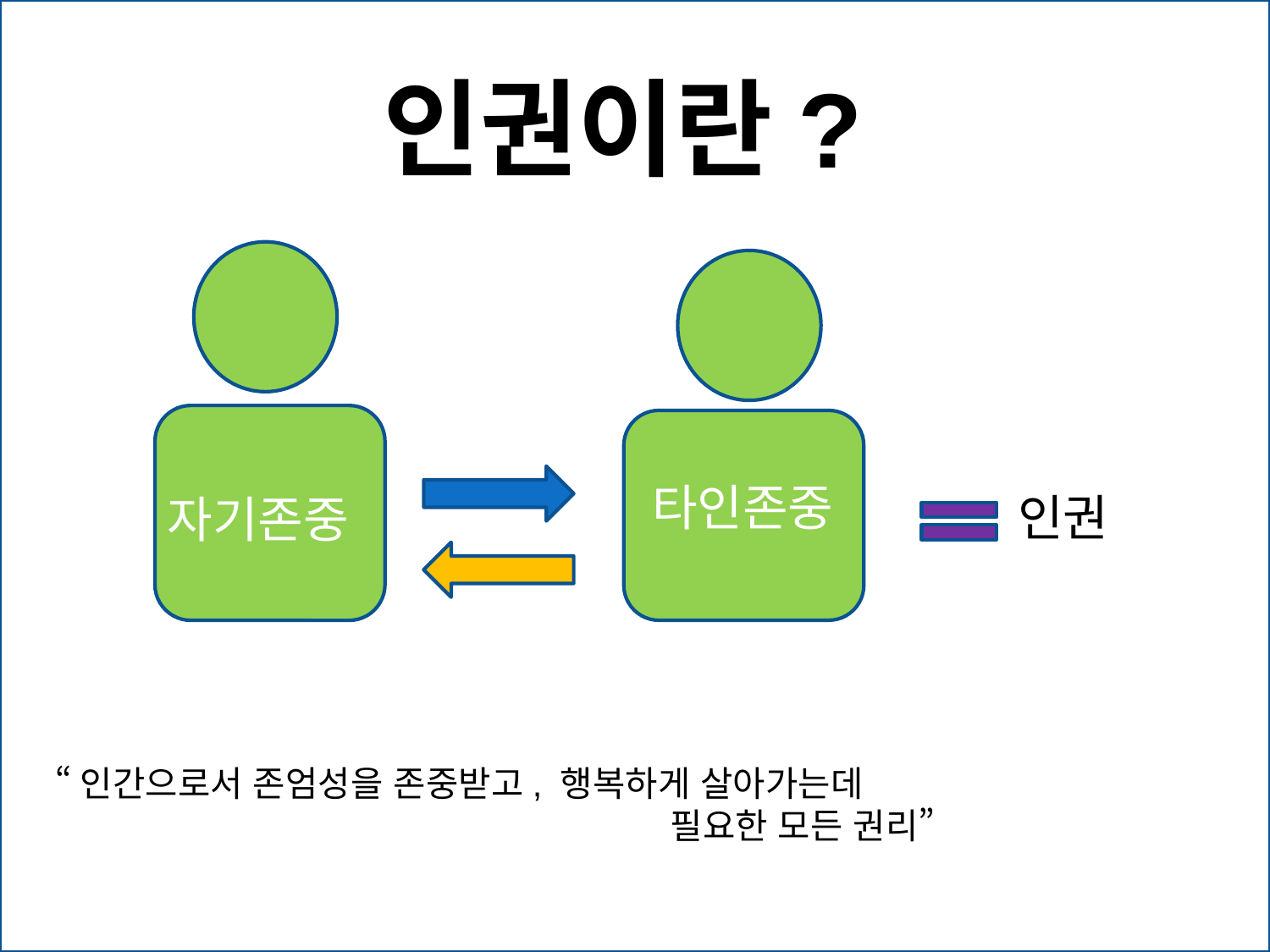

인권이란?

타인존중
인권
자기존중

“인간으로서 존엄성을 존중받고, 행복하게 살아가는데
                                                             필요한 모든 권리”